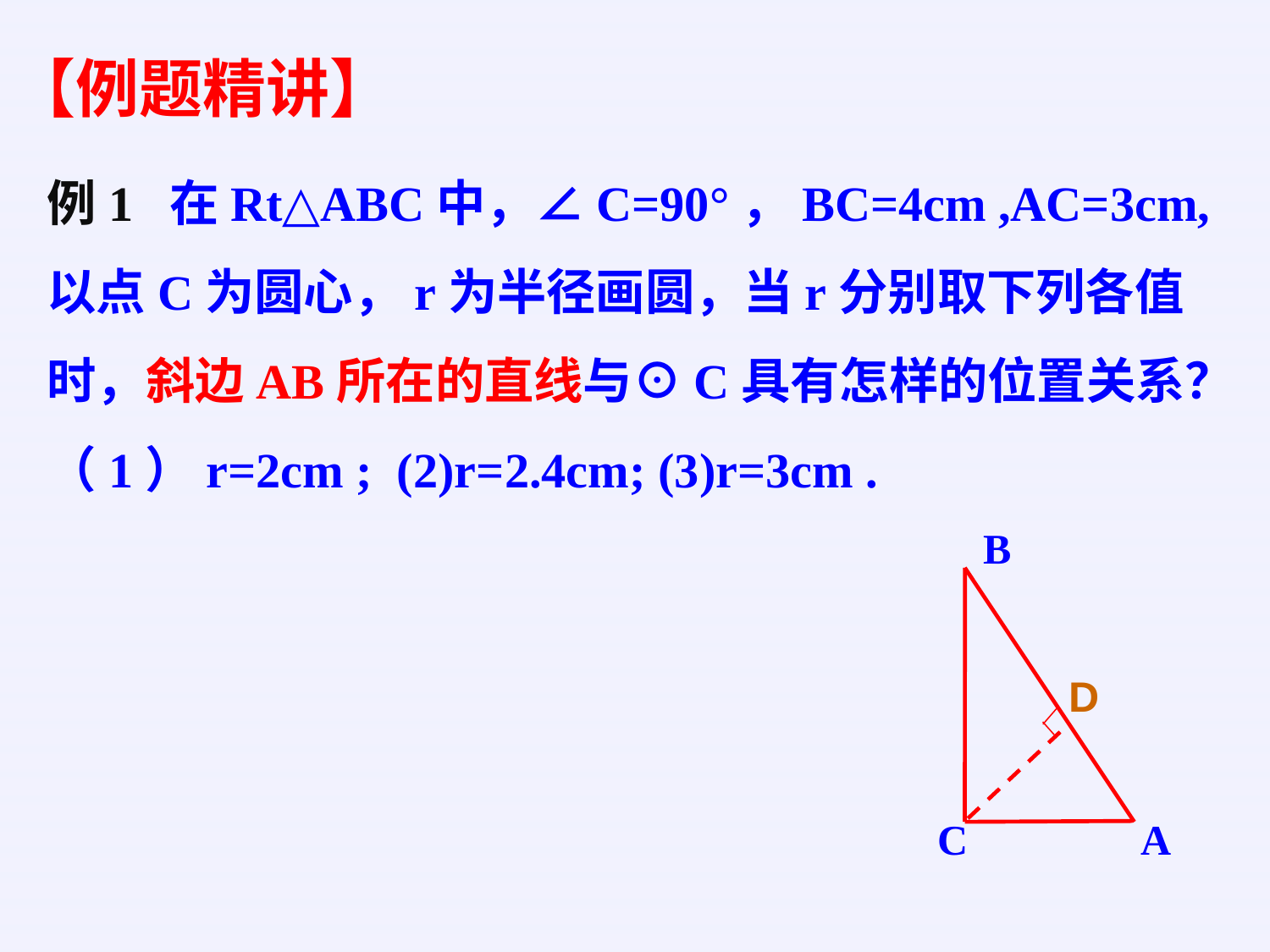

【例题精讲】
例1  在Rt△ABC中，∠C=90°，BC=4cm ,AC=3cm, 以点C为圆心，r为半径画圆，当r分别取下列各值时，斜边AB所在的直线与⊙C具有怎样的位置关系？
（1）r=2cm ;  (2)r=2.4cm; (3)r=3cm .
B

C
A

D